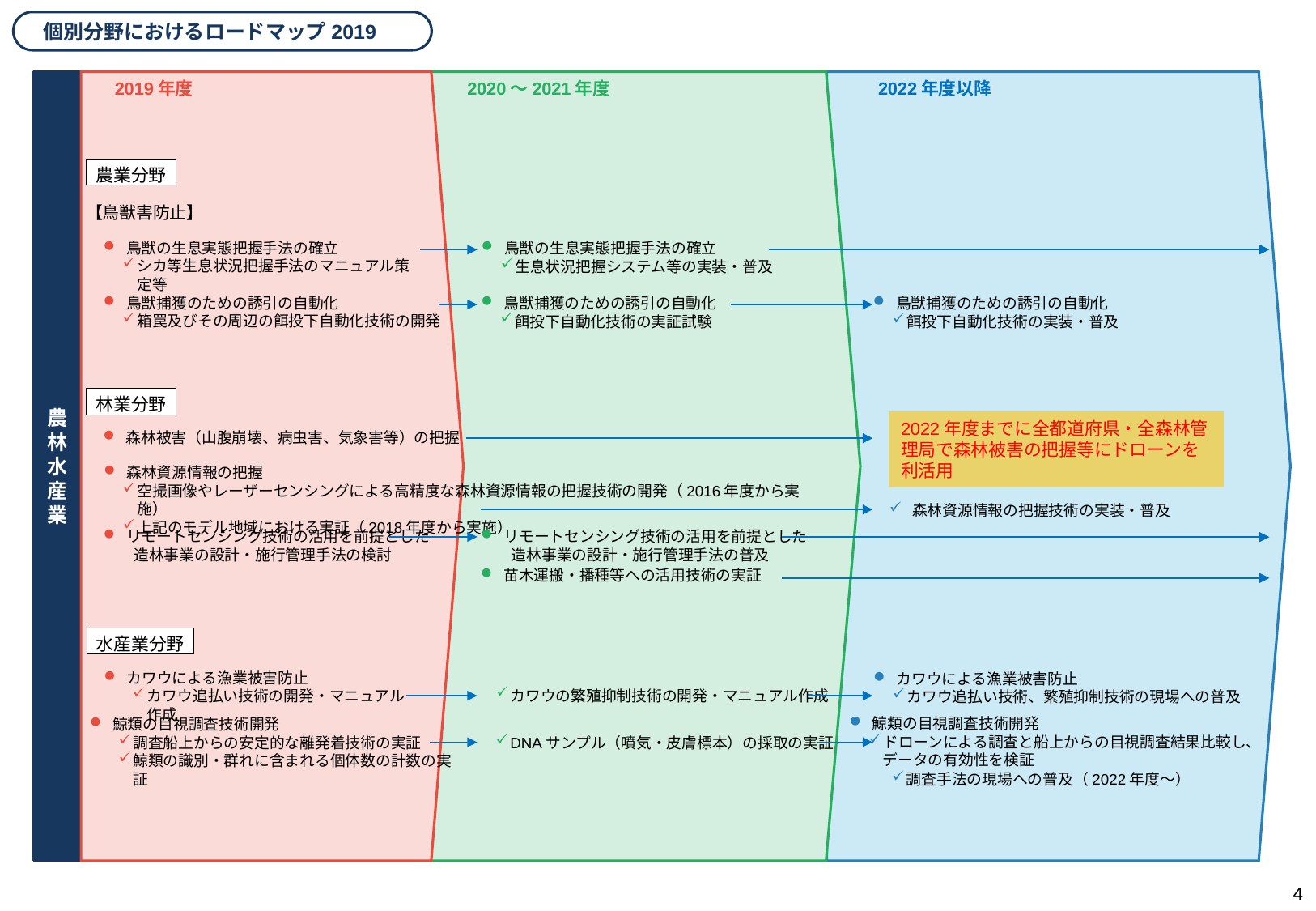

個別分野におけるロードマップ2019
農林水産業
　2019年度
　　2020～2021年度
　　2022年度以降

農業分野
【鳥獣害防止】
鳥獣の生息実態把握手法の確立
生息状況把握システム等の実装・普及
鳥獣の生息実態把握手法の確立
シカ等生息状況把握手法のマニュアル策定等
鳥獣捕獲のための誘引の自動化
箱罠及びその周辺の餌投下自動化技術の開発

鳥獣捕獲のための誘引の自動化
餌投下自動化技術の実証試験
鳥獣捕獲のための誘引の自動化
餌投下自動化技術の実装・普及
林業分野
2022年度までに全都道府県・全森林管理局で森林被害の把握等にドローンを利活用
森林被害（山腹崩壊、病虫害、気象害等）の把握
森林資源情報の把握
空撮画像やレーザーセンシングによる高精度な森林資源情報の把握技術の開発（2016年度から実施）
上記のモデル地域における実証（2018年度から実施）
森林資源情報の把握技術の実装・普及

リモートセンシング技術の活用を前提とした
　　造林事業の設計・施行管理手法の検討
リモートセンシング技術の活用を前提とした
　　造林事業の設計・施行管理手法の普及

苗木運搬・播種等への活用技術の実証
水産業分野
カワウによる漁業被害防止
カワウ追払い技術の開発・マニュアル作成
カワウによる漁業被害防止
カワウ追払い技術、繁殖抑制技術の現場への普及
カワウの繁殖抑制技術の開発・マニュアル作成
鯨類の目視調査技術開発
ドローンによる調査と船上からの目視調査結果比較し、
   データの有効性を検証
鯨類の目視調査技術開発
調査船上からの安定的な離発着技術の実証
鯨類の識別・群れに含まれる個体数の計数の実証
DNAサンプル（噴気・皮膚標本）の採取の実証
調査手法の現場への普及（2022年度～）
4